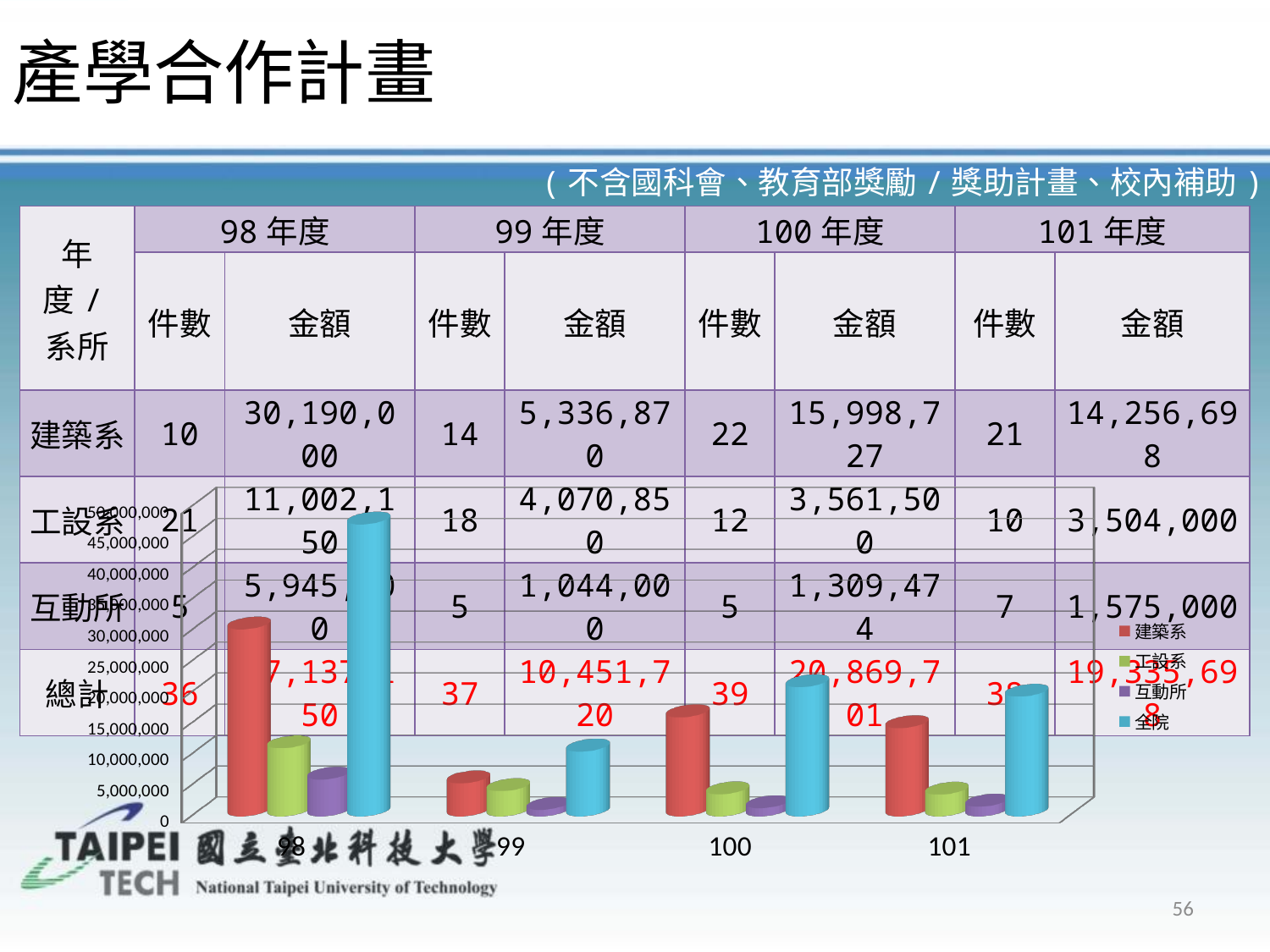

產學合作計畫

(不含國科會、教育部獎勵/獎助計畫、校內補助)
| 年度/系所 | 98年度 |  | 99年度 |  | 100年度 |  | 101年度 |  |
| --- | --- | --- | --- | --- | --- | --- | --- | --- |
|  | 件數 | 金額 | 件數 | 金額 | 件數 | 金額 | 件數 | 金額 |
| 建築系 | 10 | 30,190,000 | 14 | 5,336,870 | 22 | 15,998,727 | 21 | 14,256,698 |
| 工設系 | 21 | 11,002,150 | 18 | 4,070,850 | 12 | 3,561,500 | 10 | 3,504,000 |
| 互動所 | 5 | 5,945,000 | 5 | 1,044,000 | 5 | 1,309,474 | 7 | 1,575,000 |
| 總計 | 36 | 47,137,150 | 37 | 10,451,720 | 39 | 20,869,701 | 38 | 19,335,698 |

[unsupported chart]

56